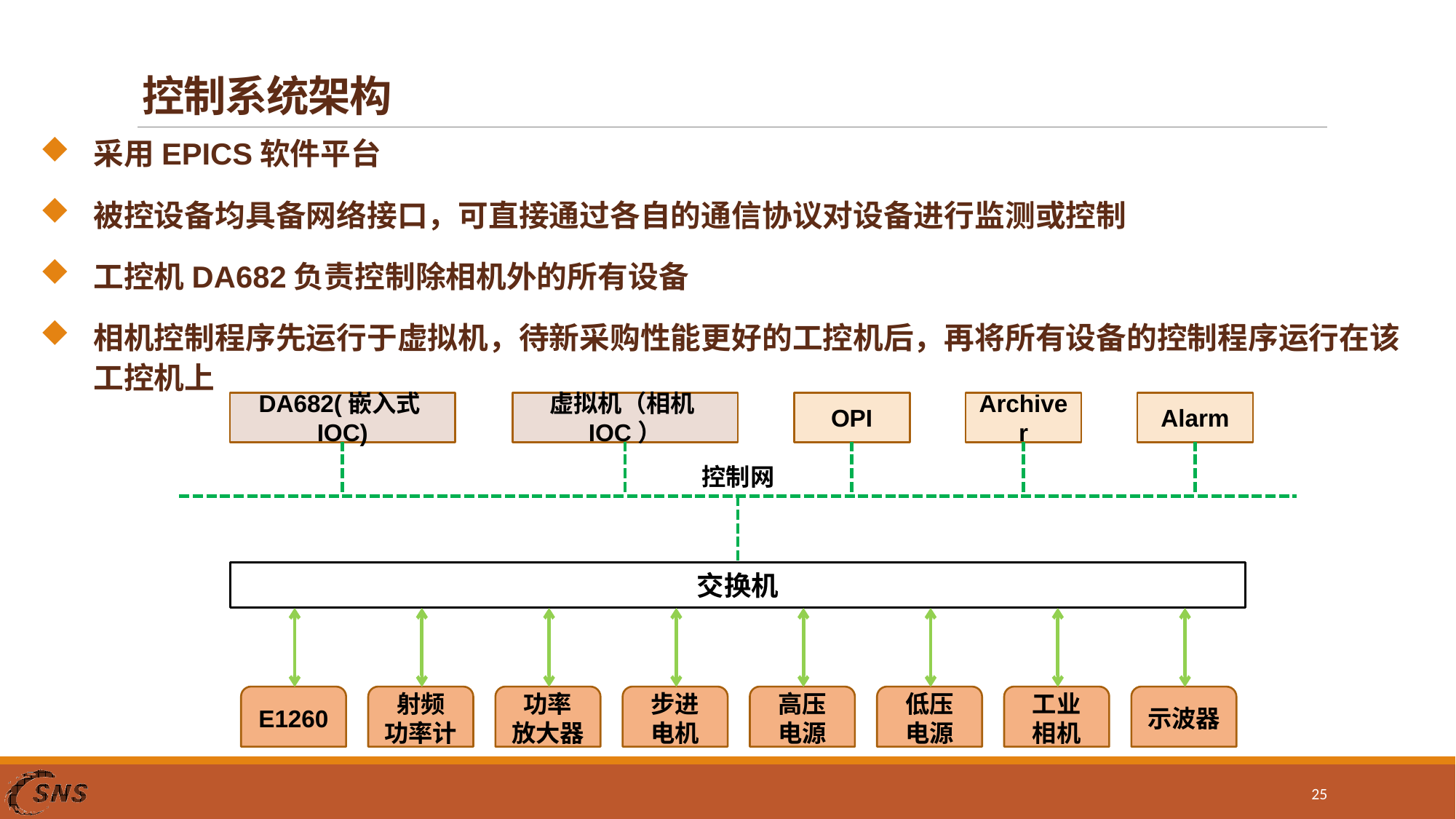

# 控制系统架构
采用EPICS软件平台
被控设备均具备网络接口，可直接通过各自的通信协议对设备进行监测或控制
工控机DA682负责控制除相机外的所有设备
相机控制程序先运行于虚拟机，待新采购性能更好的工控机后，再将所有设备的控制程序运行在该工控机上
DA682(嵌入式IOC)
虚拟机（相机IOC）
OPI
Archiver
Alarm
控制网
交换机
E1260
射频
功率计
功率
放大器
步进
电机
高压
电源
低压
电源
工业
相机
示波器
25